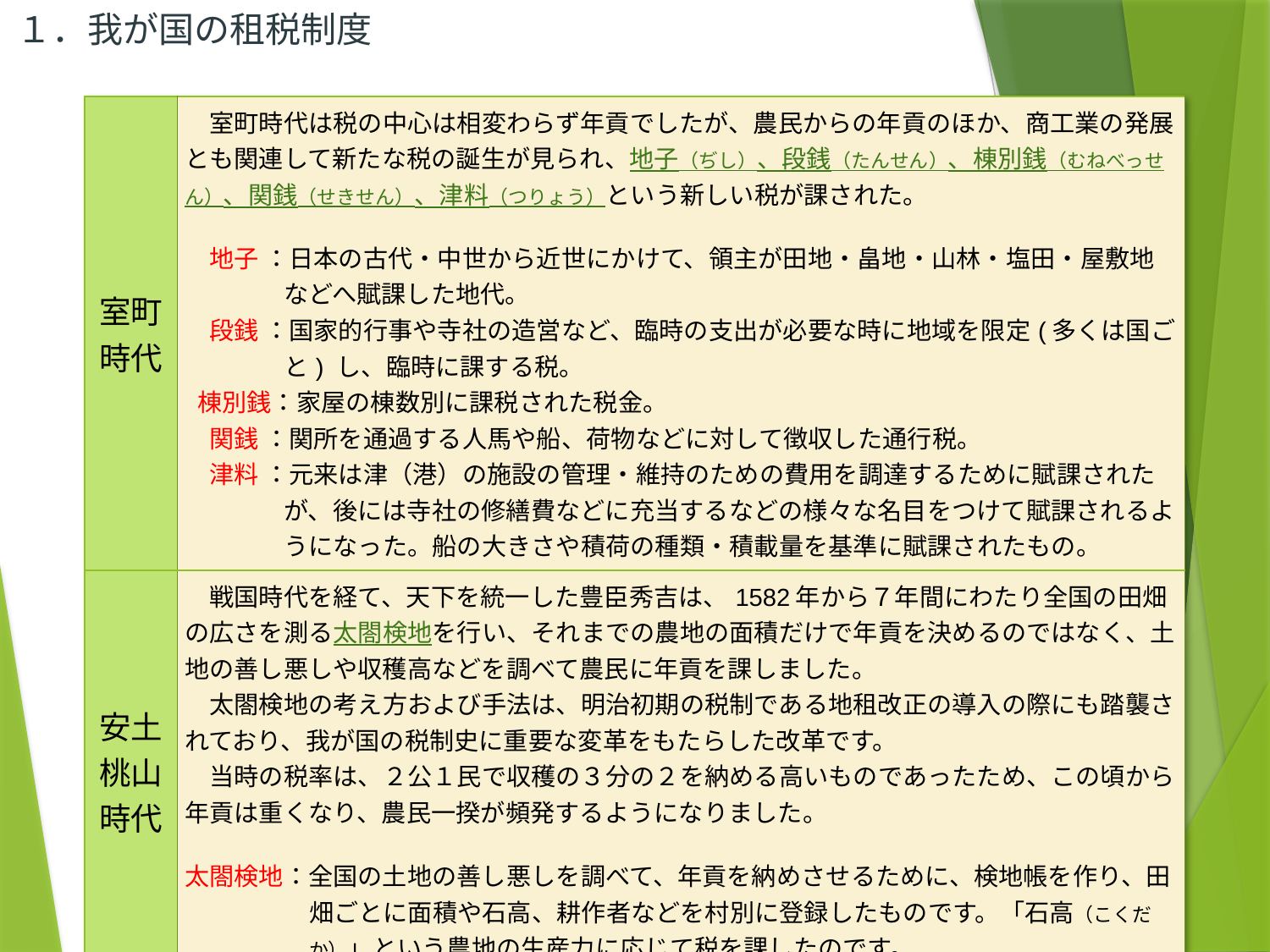

１．我が国の租税制度
| 室町時代 | 室町時代は税の中心は相変わらず年貢でしたが、農民からの年貢のほか、商工業の発展とも関連して新たな税の誕生が見られ、地子（ぢし）、段銭（たんせん）、棟別銭（むねべっせん）、関銭（せきせん）、津料（つりょう）という新しい税が課された。 　地子 ：日本の古代・中世から近世にかけて、領主が田地・畠地・山林・塩田・屋敷地などへ賦課した地代。 　段銭 ：国家的行事や寺社の造営など、臨時の支出が必要な時に地域を限定(多くは国ごと) し、臨時に課する税。 棟別銭：家屋の棟数別に課税された税金。 　関銭 ：関所を通過する人馬や船、荷物などに対して徴収した通行税。 　津料 ：元来は津（港）の施設の管理・維持のための費用を調達するために賦課されたが、後には寺社の修繕費などに充当するなどの様々な名目をつけて賦課されるようになった。船の大きさや積荷の種類・積載量を基準に賦課されたもの。 |
| --- | --- |
| 安土桃山時代 | 戦国時代を経て、天下を統一した豊臣秀吉は、1582年から７年間にわたり全国の田畑の広さを測る太閤検地を行い、それまでの農地の面積だけで年貢を決めるのではなく、土地の善し悪しや収穫高などを調べて農民に年貢を課しました。 　太閤検地の考え方および手法は、明治初期の税制である地租改正の導入の際にも踏襲されており、我が国の税制史に重要な変革をもたらした改革です。 　当時の税率は、２公１民で収穫の３分の２を納める高いものであったため、この頃から年貢は重くなり、農民一揆が頻発するようになりました。 太閤検地：全国の土地の善し悪しを調べて、年貢を納めさせるために、検地帳を作り、田畑ごとに面積や石高、耕作者などを村別に登録したものです。「石高（こくだか）」という農地の生産力に応じて税を課したのです。 |